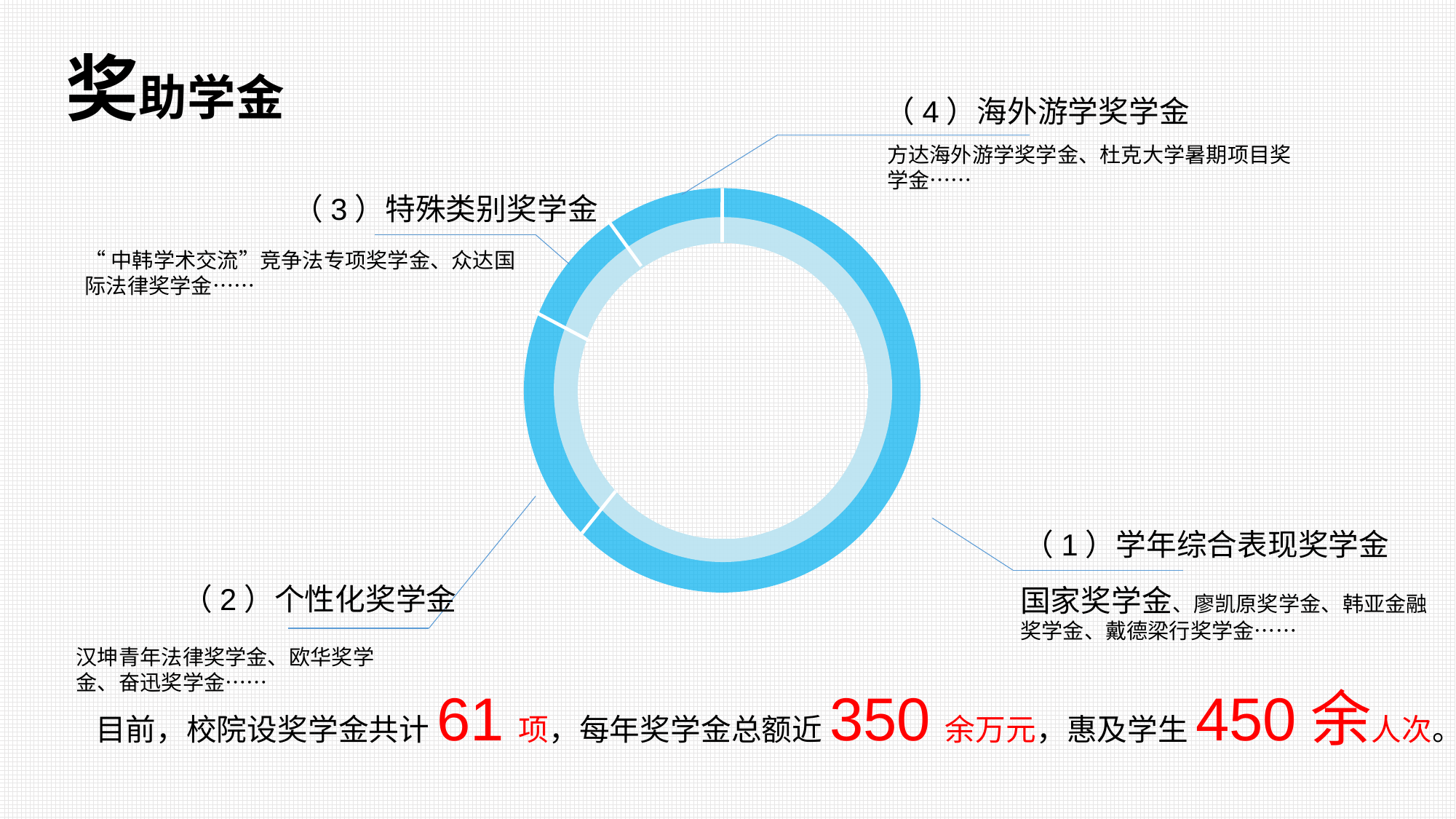

奖助学金
（4）海外游学奖学金
方达海外游学奖学金、杜克大学暑期项目奖学金……
（3）特殊类别奖学金

“中韩学术交流”竞争法专项奖学金、众达国际法律奖学金……
（1）学年综合表现奖学金
（2）个性化奖学金
国家奖学金、廖凯原奖学金、韩亚金融奖学金、戴德梁行奖学金……
汉坤青年法律奖学金、欧华奖学金、奋迅奖学金……
目前，校院设奖学金共计61项，每年奖学金总额近350余万元，惠及学生450余人次。